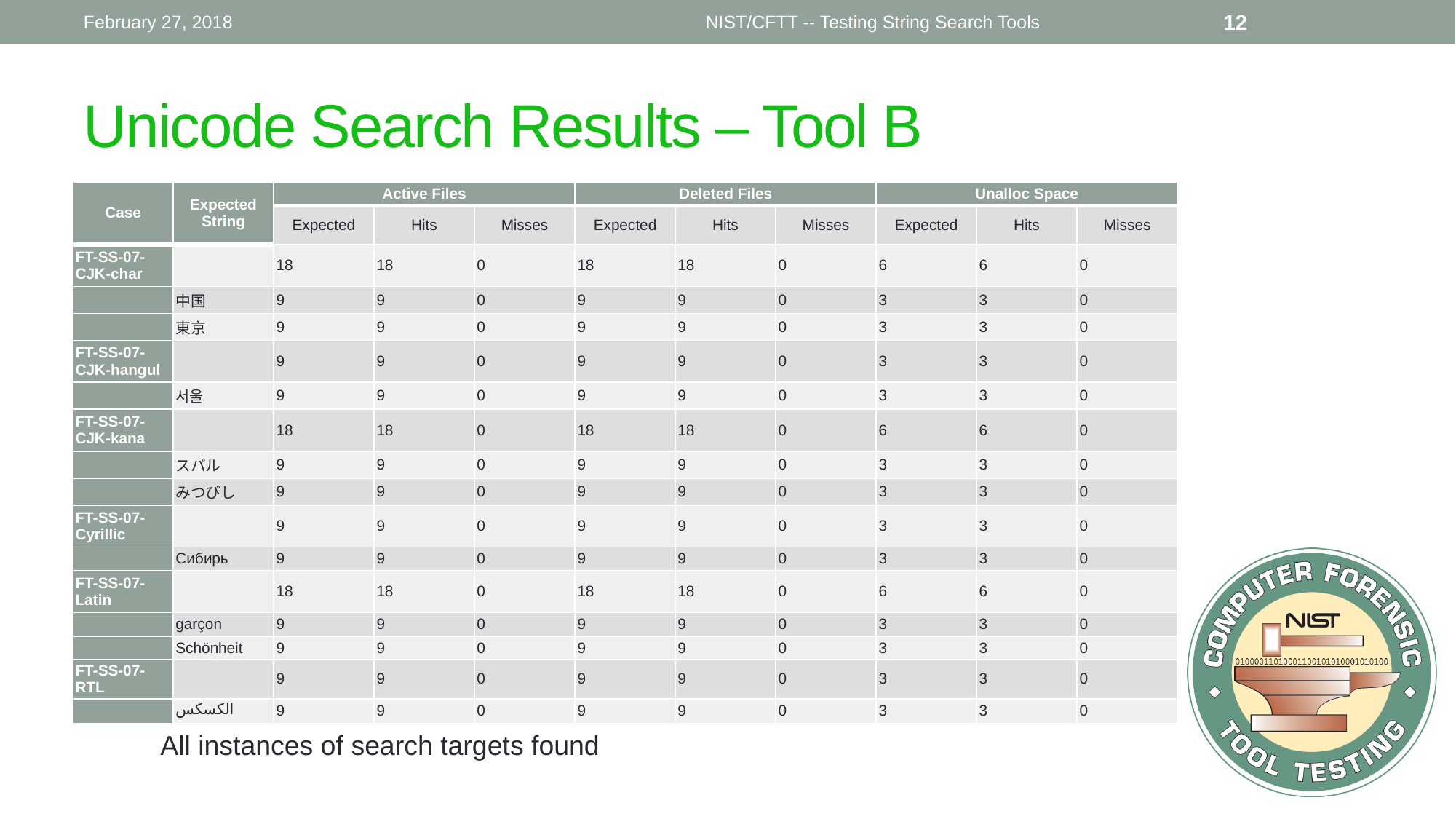

February 27, 2018
NIST/CFTT -- Testing String Search Tools
12
# Unicode Search Results – Tool B
| Case | Expected String | Active Files |  |  | Deleted Files |  |  | Unalloc Space |  |  |
| --- | --- | --- | --- | --- | --- | --- | --- | --- | --- | --- |
|  |  | Expected | Hits | Misses | Expected | Hits | Misses | Expected | Hits | Misses |
| FT-SS-07-CJK-char |  | 18 | 18 | 0 | 18 | 18 | 0 | 6 | 6 | 0 |
|  | 中国 | 9 | 9 | 0 | 9 | 9 | 0 | 3 | 3 | 0 |
|  | 東京 | 9 | 9 | 0 | 9 | 9 | 0 | 3 | 3 | 0 |
| FT-SS-07-CJK-hangul |  | 9 | 9 | 0 | 9 | 9 | 0 | 3 | 3 | 0 |
|  | 서울 | 9 | 9 | 0 | 9 | 9 | 0 | 3 | 3 | 0 |
| FT-SS-07-CJK-kana |  | 18 | 18 | 0 | 18 | 18 | 0 | 6 | 6 | 0 |
|  | スバル | 9 | 9 | 0 | 9 | 9 | 0 | 3 | 3 | 0 |
|  | みつびし | 9 | 9 | 0 | 9 | 9 | 0 | 3 | 3 | 0 |
| FT-SS-07-Cyrillic |  | 9 | 9 | 0 | 9 | 9 | 0 | 3 | 3 | 0 |
|  | Сибирь | 9 | 9 | 0 | 9 | 9 | 0 | 3 | 3 | 0 |
| FT-SS-07-Latin |  | 18 | 18 | 0 | 18 | 18 | 0 | 6 | 6 | 0 |
|  | garçon | 9 | 9 | 0 | 9 | 9 | 0 | 3 | 3 | 0 |
|  | Schönheit | 9 | 9 | 0 | 9 | 9 | 0 | 3 | 3 | 0 |
| FT-SS-07-RTL |  | 9 | 9 | 0 | 9 | 9 | 0 | 3 | 3 | 0 |
|  | الكسكس | 9 | 9 | 0 | 9 | 9 | 0 | 3 | 3 | 0 |
All instances of search targets found